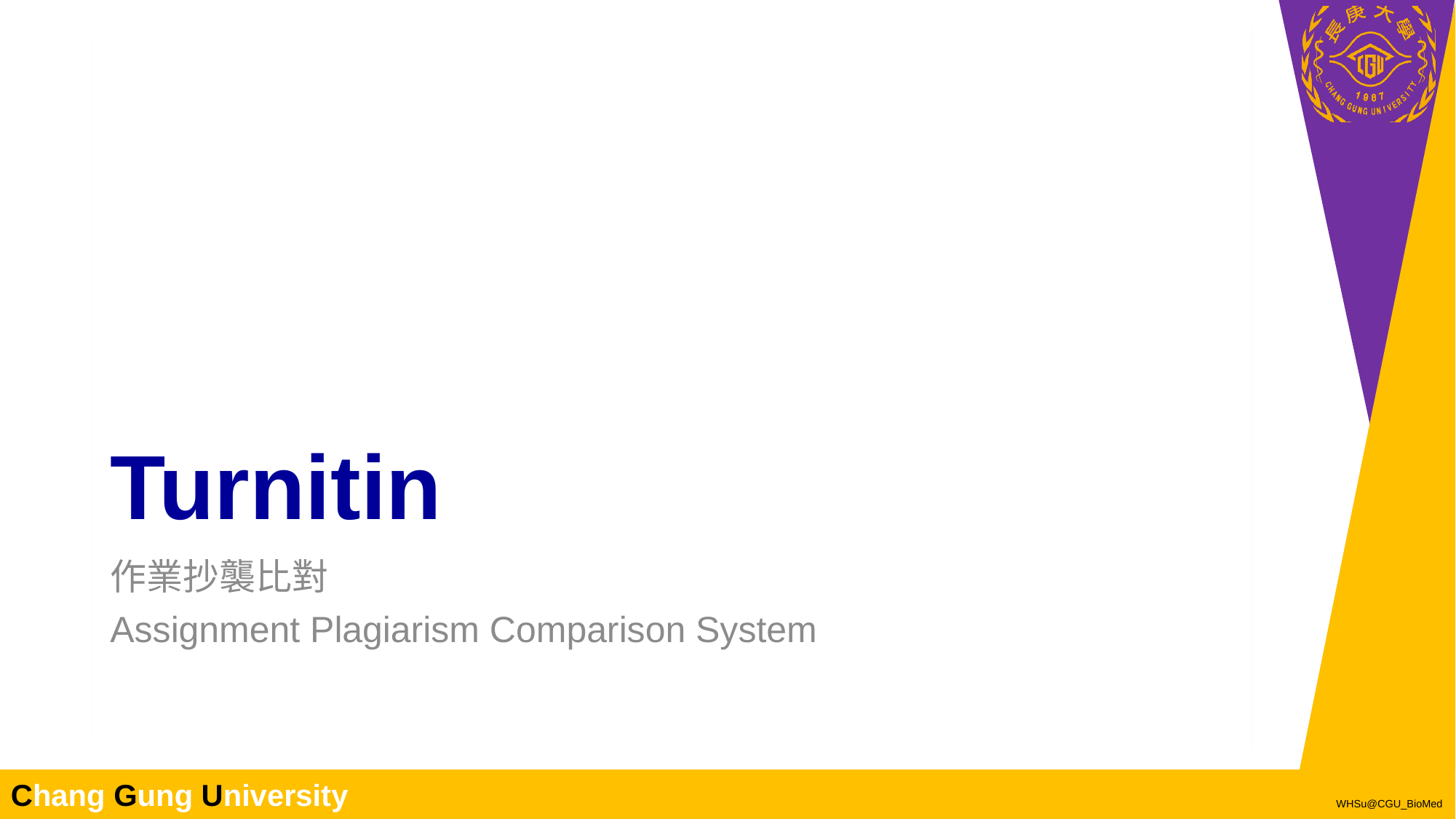

# Turnitin
作業抄襲比對
Assignment Plagiarism Comparison System